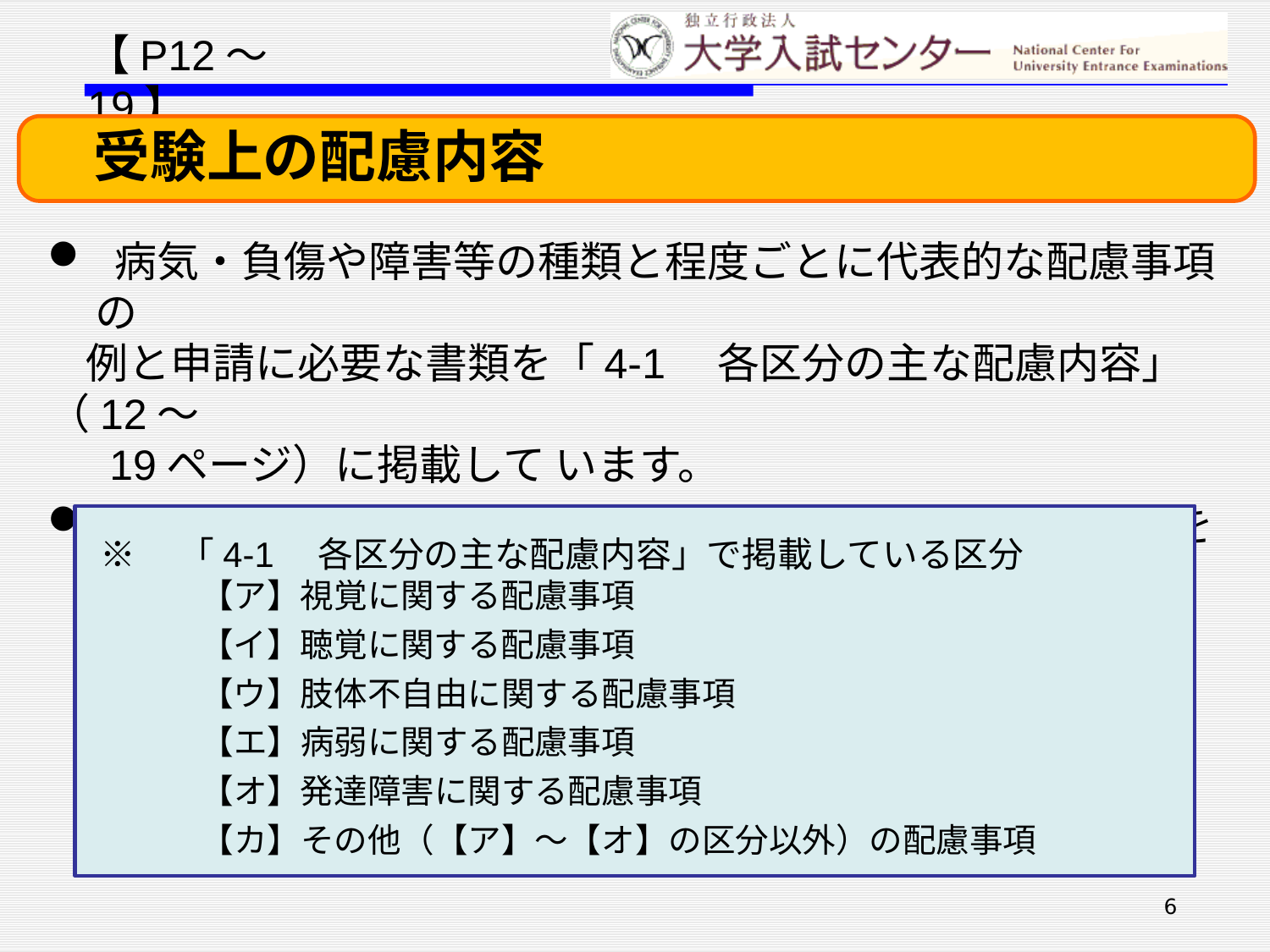

【P12～19】
　受験上の配慮内容
 病気・負傷や障害等の種類と程度ごとに代表的な配慮事項の
   例と申請に必要な書類を「4-1　各区分の主な配慮内容」（12～
　 19ページ）に掲載して います。

 該当する箇所を参考に，受験上の配慮事項及び申請書類を
   確認してください。
※　「4-1　各区分の主な配慮内容」で掲載している区分
　　　【ア】視覚に関する配慮事項
　　　【イ】聴覚に関する配慮事項
　　　【ウ】肢体不自由に関する配慮事項
　　　【エ】病弱に関する配慮事項
　　　【オ】発達障害に関する配慮事項
　　　【カ】その他（【ア】～【オ】の区分以外）の配慮事項
6